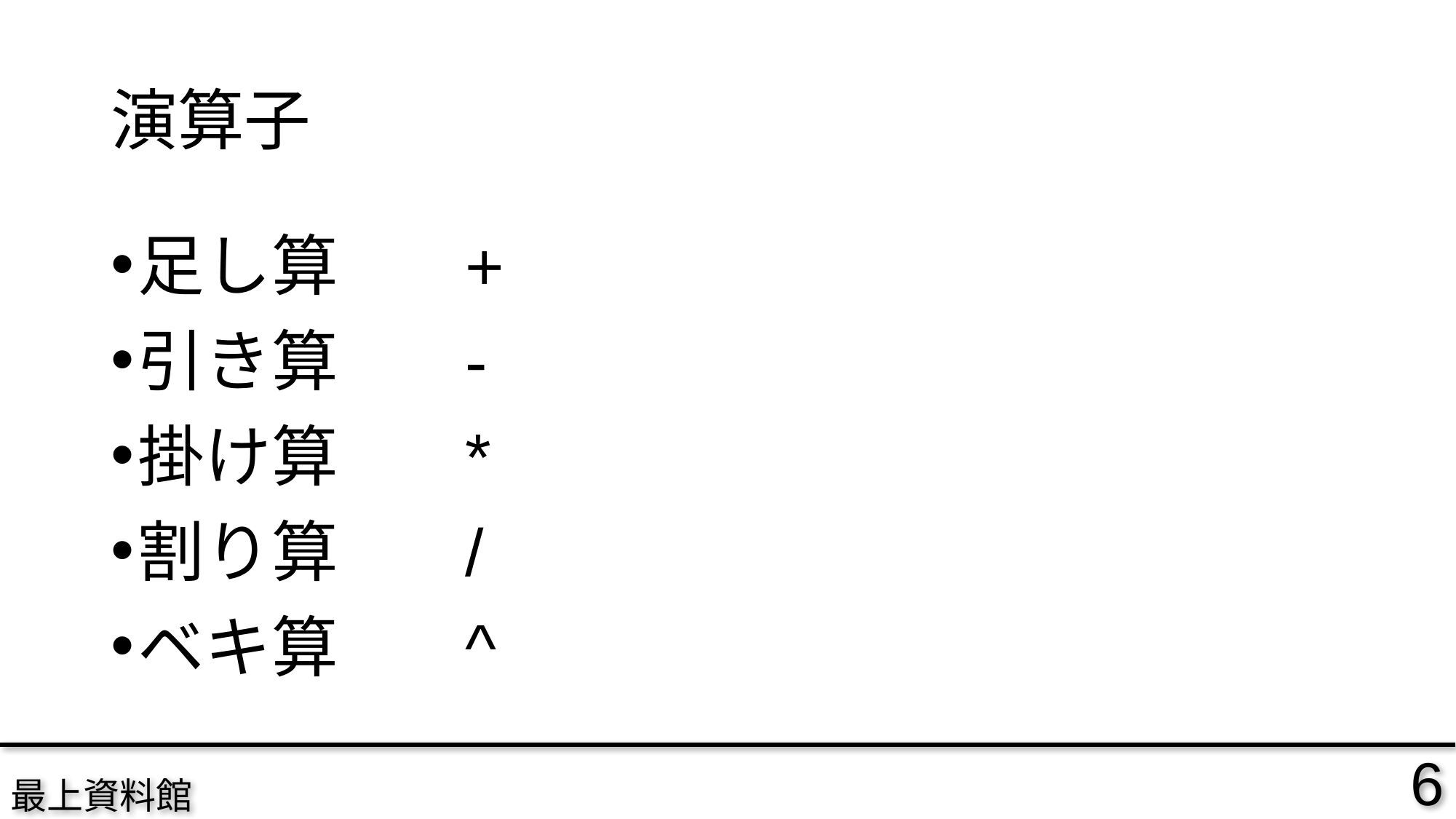

# 演算子
足し算		+
引き算		-
掛け算		*
割り算		/
ベキ算		^